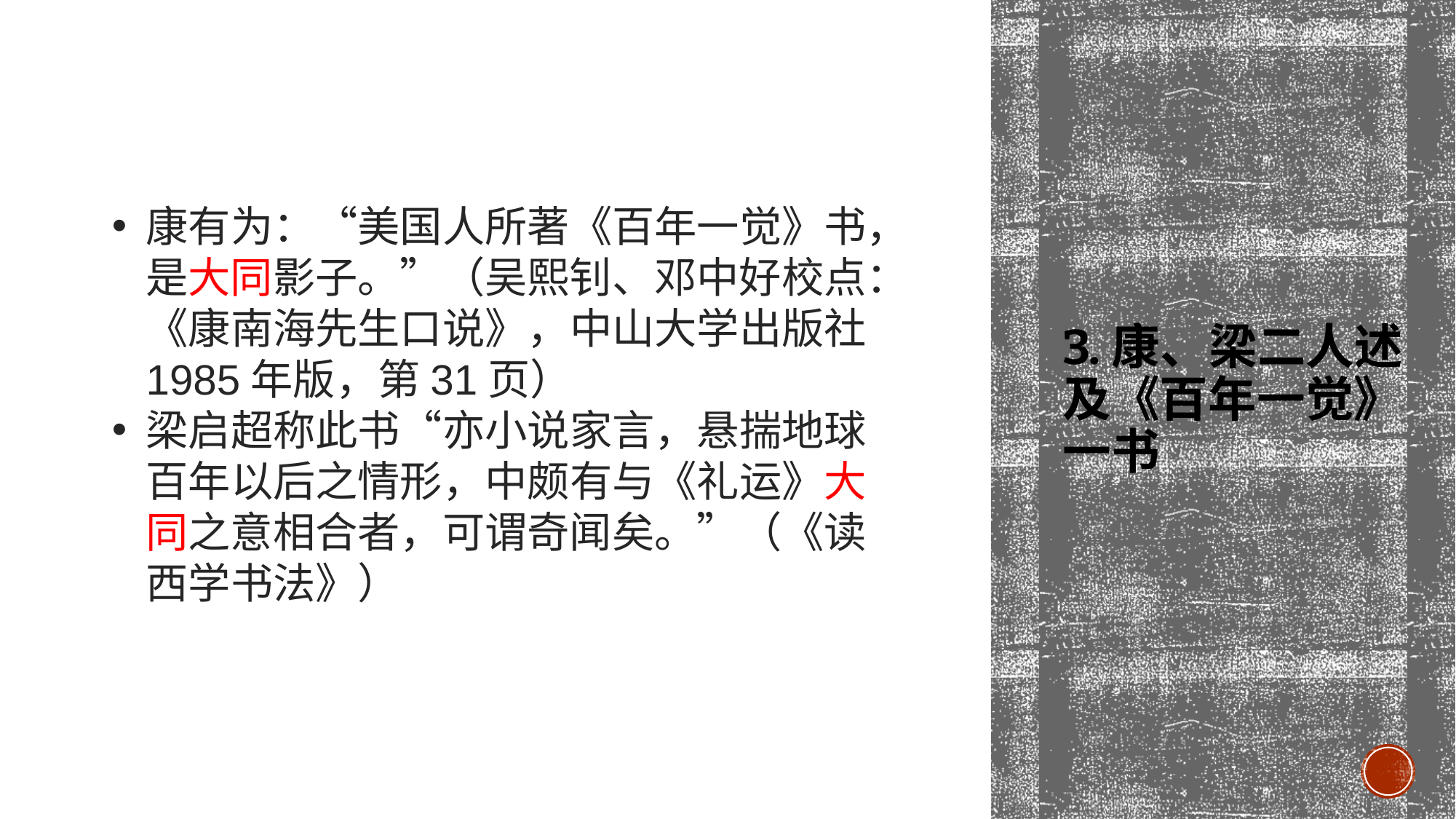

康有为：“美国人所著《百年一觉》书，是大同影子。”（吴熙钊、邓中好校点：《康南海先生口说》，中山大学出版社1985年版，第31页）
梁启超称此书“亦小说家言，悬揣地球百年以后之情形，中颇有与《礼运》大同之意相合者，可谓奇闻矣。”（《读西学书法》）
# 3.康、梁二人述及《百年一觉》一书